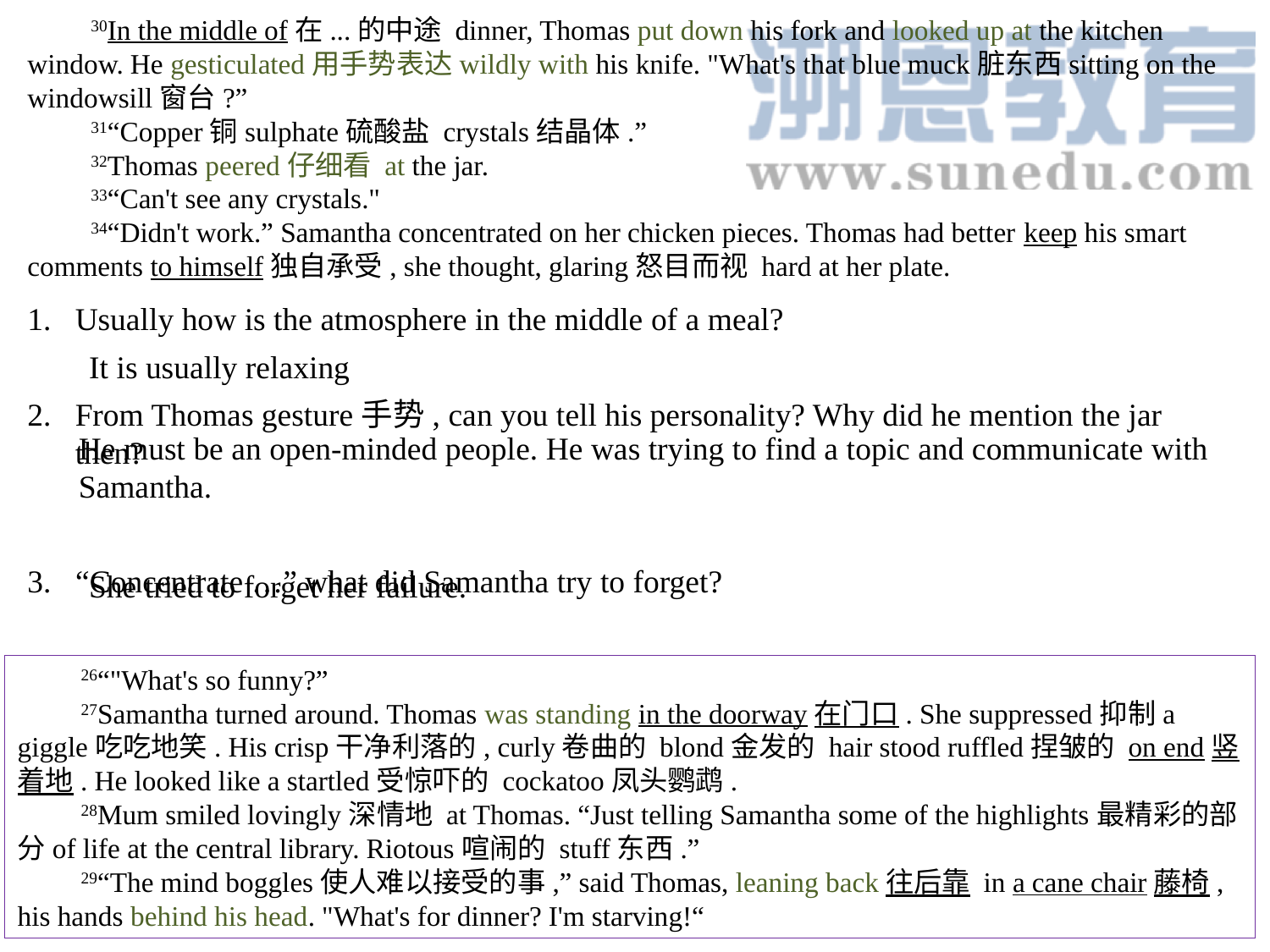

30In the middle of在...的中途 dinner, Thomas put down his fork and looked up at the kitchen window. He gesticulated用手势表达wildly with his knife. "What's that blue muck脏东西sitting on the windowsill窗台?”
31“Copper铜sulphate硫酸盐 crystals结晶体.”
32Thomas peered仔细看 at the jar.
33“Can't see any crystals."
34“Didn't work.” Samantha concentrated on her chicken pieces. Thomas had better keep his smart comments to himself独自承受, she thought, glaring怒目而视 hard at her plate.

Usually how is the atmosphere in the middle of a meal?

From Thomas gesture手势, can you tell his personality? Why did he mention the jar then?

3.   “Concentrate …” what did Samantha try to forget?
It is usually relaxing
He must be an open-minded people. He was trying to find a topic and communicate with Samantha.
She tried to forget her failure.
26“"What's so funny?”
27Samantha turned around. Thomas was standing in the doorway在门口. She suppressed抑制a giggle吃吃地笑. His crisp干净利落的, curly卷曲的 blond金发的 hair stood ruffled捏皱的 on end竖着地. He looked like a startled受惊吓的 cockatoo凤头鹦鹉.
28Mum smiled lovingly深情地 at Thomas. “Just telling Samantha some of the highlights最精彩的部分of life at the central library. Riotous喧闹的 stuff东西.”
29“The mind boggles使人难以接受的事,” said Thomas, leaning back往后靠 in a cane chair藤椅, his hands behind his head. "What's for dinner? I'm starving!“